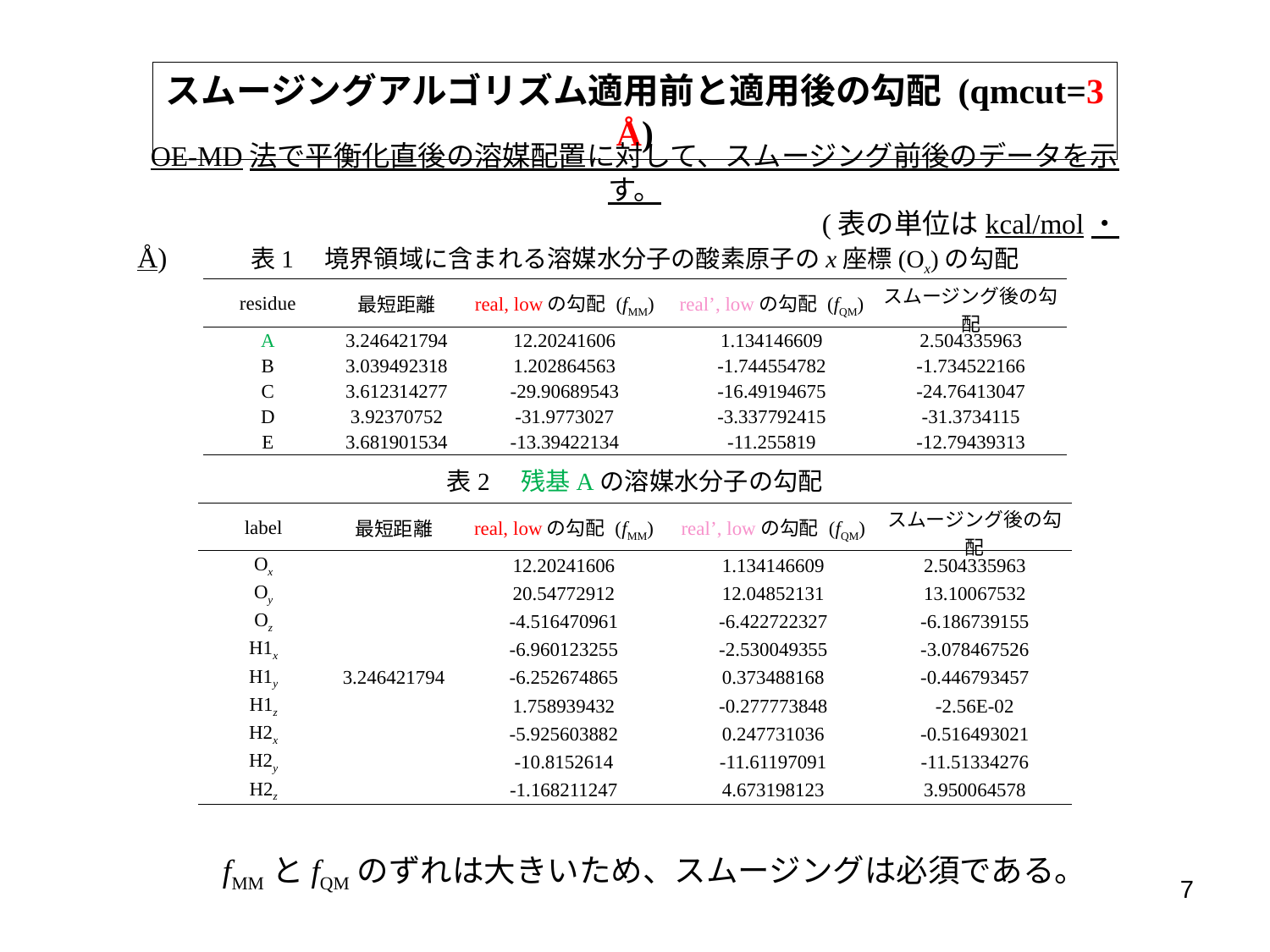

スムージングアルゴリズム適用前と適用後の勾配 (qmcut=3 Å)
OE-MD法で平衡化直後の溶媒配置に対して、スムージング前後のデータを示す。
                                                                                                  (表の単位はkcal/mol・Å)
表1　境界領域に含まれる溶媒水分子の酸素原子のx座標(Ox)の勾配
| residue | 最短距離 | real, lowの勾配 (fMM) | real’, lowの勾配 (fQM) | スムージング後の勾配 |
| --- | --- | --- | --- | --- |
| A | 3.246421794 | 12.20241606 | 1.134146609 | 2.504335963 |
| B | 3.039492318 | 1.202864563 | -1.744554782 | -1.734522166 |
| C | 3.612314277 | -29.90689543 | -16.49194675 | -24.76413047 |
| D | 3.92370752 | -31.9773027 | -3.337792415 | -31.3734115 |
| E | 3.681901534 | -13.39422134 | -11.255819 | -12.79439313 |
表2　残基Aの溶媒水分子の勾配
| label | 最短距離 | real, lowの勾配 (fMM) | real’, lowの勾配 (fQM) | スムージング後の勾配 |
| --- | --- | --- | --- | --- |
| Ox | 3.246421794 | 12.20241606 | 1.134146609 | 2.504335963 |
| Oy |  | 20.54772912 | 12.04852131 | 13.10067532 |
| Oz |  | -4.516470961 | -6.422722327 | -6.186739155 |
| H1x |  | -6.960123255 | -2.530049355 | -3.078467526 |
| H1y |  | -6.252674865 | 0.373488168 | -0.446793457 |
| H1z |  | 1.758939432 | -0.277773848 | -2.56E-02 |
| H2x |  | -5.925603882 | 0.247731036 | -0.516493021 |
| H2y |  | -10.8152614 | -11.61197091 | -11.51334276 |
| H2z |  | -1.168211247 | 4.673198123 | 3.950064578 |
　fMMとfQMのずれは大きいため、スムージングは必須である。
7